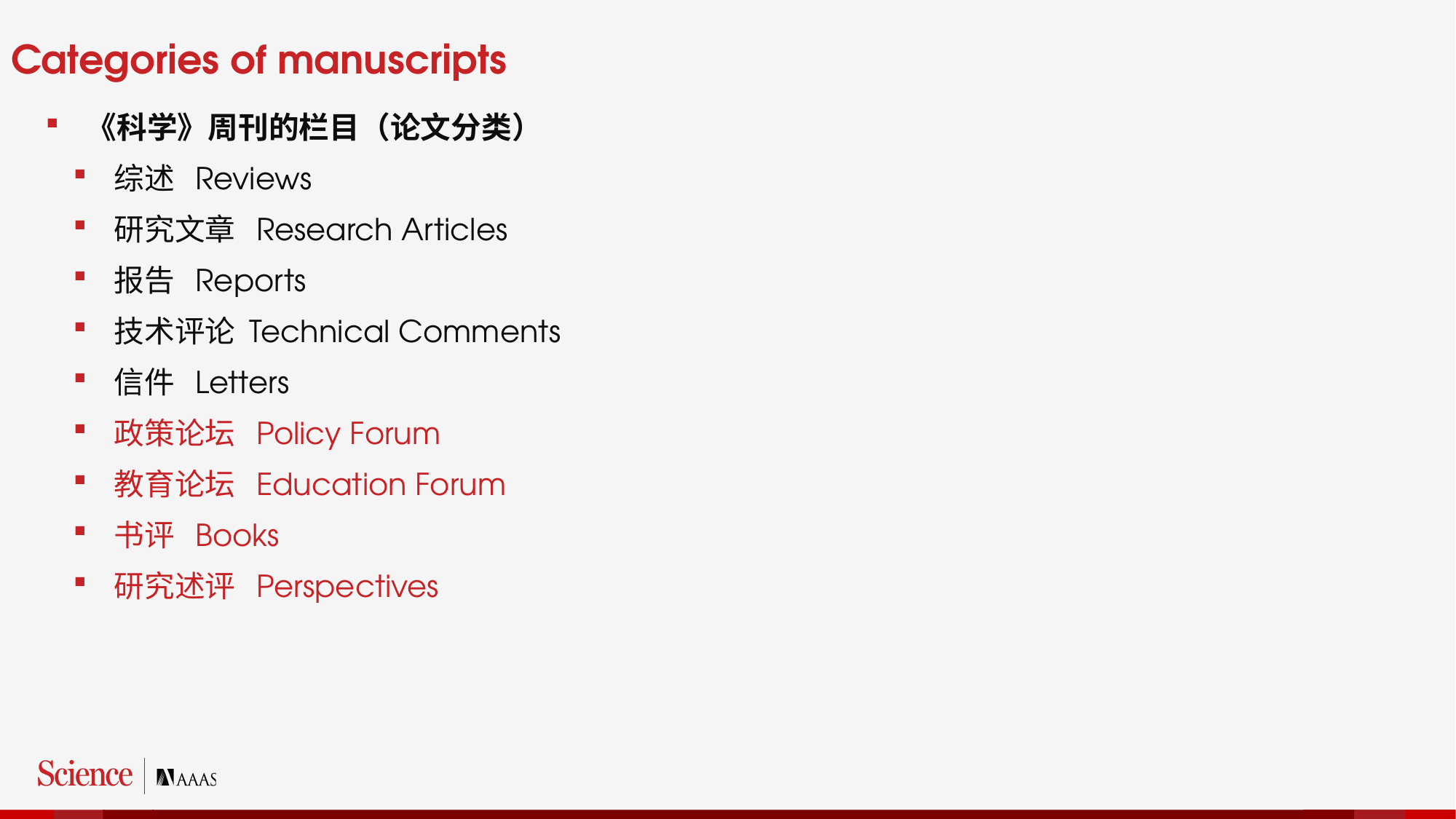

# Categories of manuscripts
《科学》周刊的栏目（论文分类）
综述  Reviews
研究文章  Research Articles
报告  Reports
技术评论 Technical Comments
信件  Letters
政策论坛  Policy Forum
教育论坛  Education Forum
书评  Books
研究述评  Perspectives